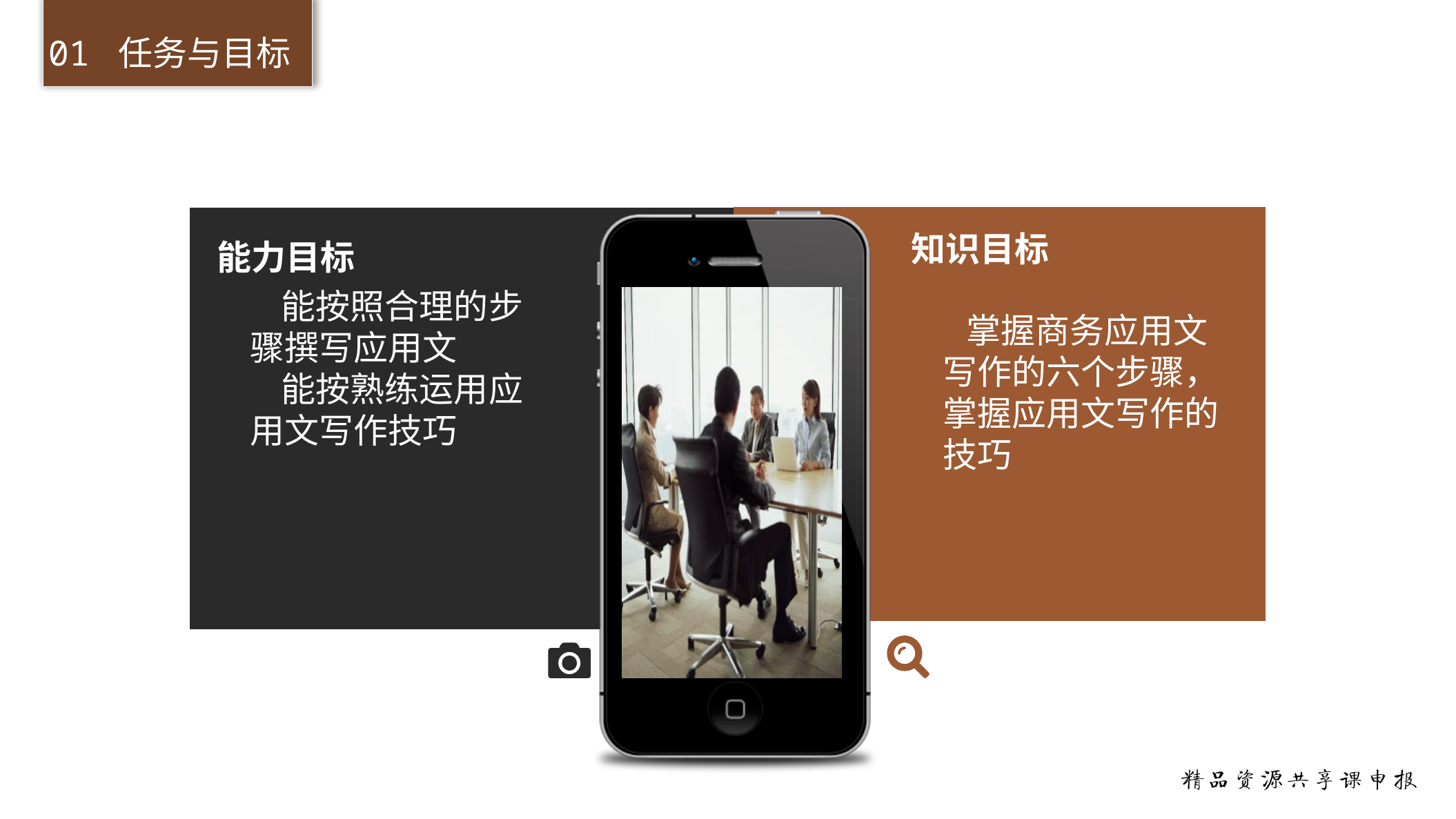

01 任务与目标

知识目标
能力目标
   能按照合理的步骤撰写应用文
   能按熟练运用应用文写作技巧

  掌握商务应用文写作的六个步骤，掌握应用文写作的技巧